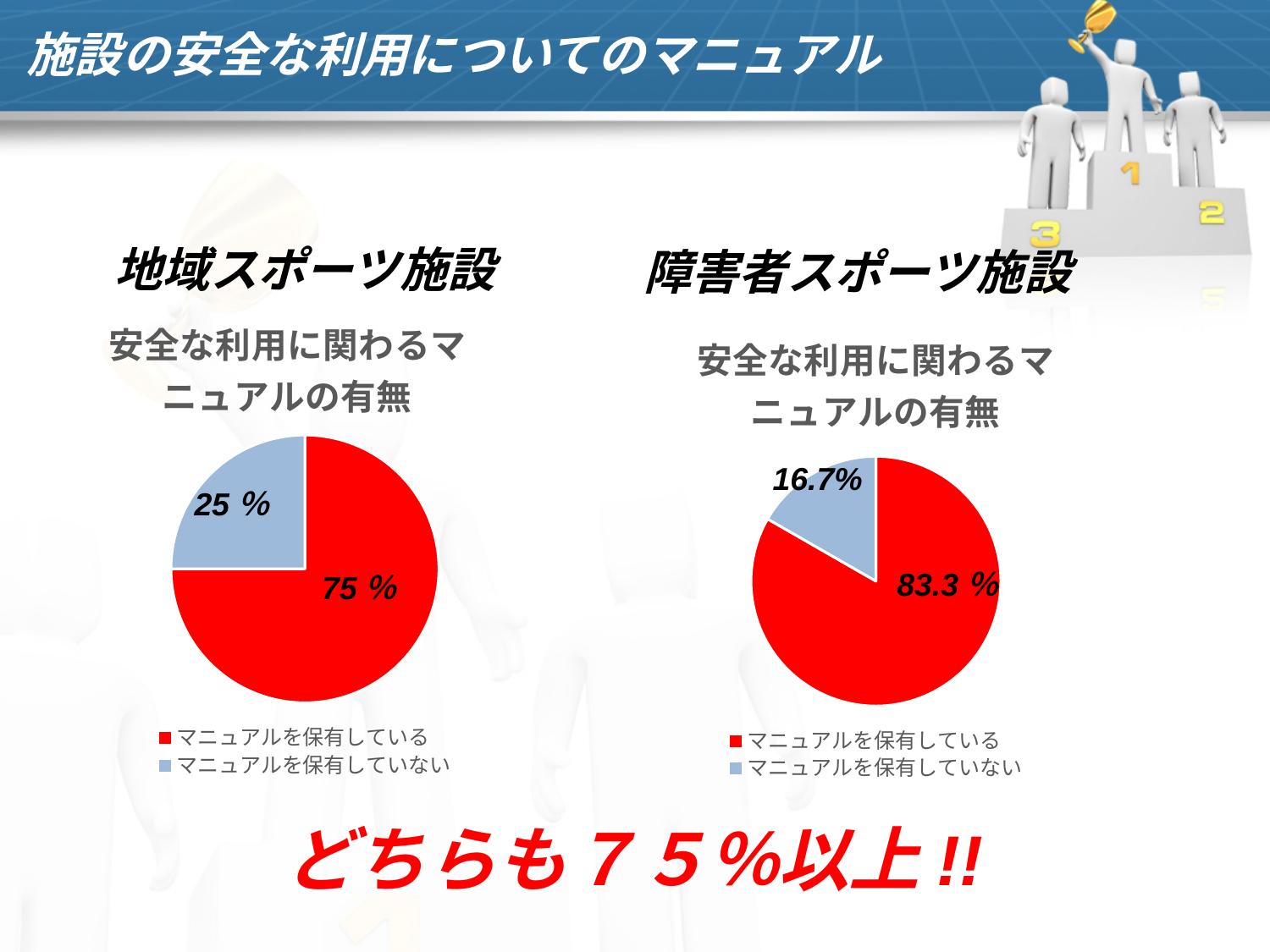

施設の安全な利用についてのマニュアル
地域スポーツ施設
障害者スポーツ施設

### Chart: 安全な利用に関わるマニュアルの有無

| Category | 安全な利用に関わるマニュアルの有無 |
|---|---|
| マニュアルを保有している | 75.0 |
| マニュアルを保有していない | 25.0 |

### Chart: 安全な利用に関わるマニュアルの有無

| Category | 安全な利用に関わるマニュアルの有無 |
|---|---|
| マニュアルを保有している | 83.3 |
| マニュアルを保有していない | 16.7 |
16.7%
25％
83.3％
75％
どちらも７５％以上!!